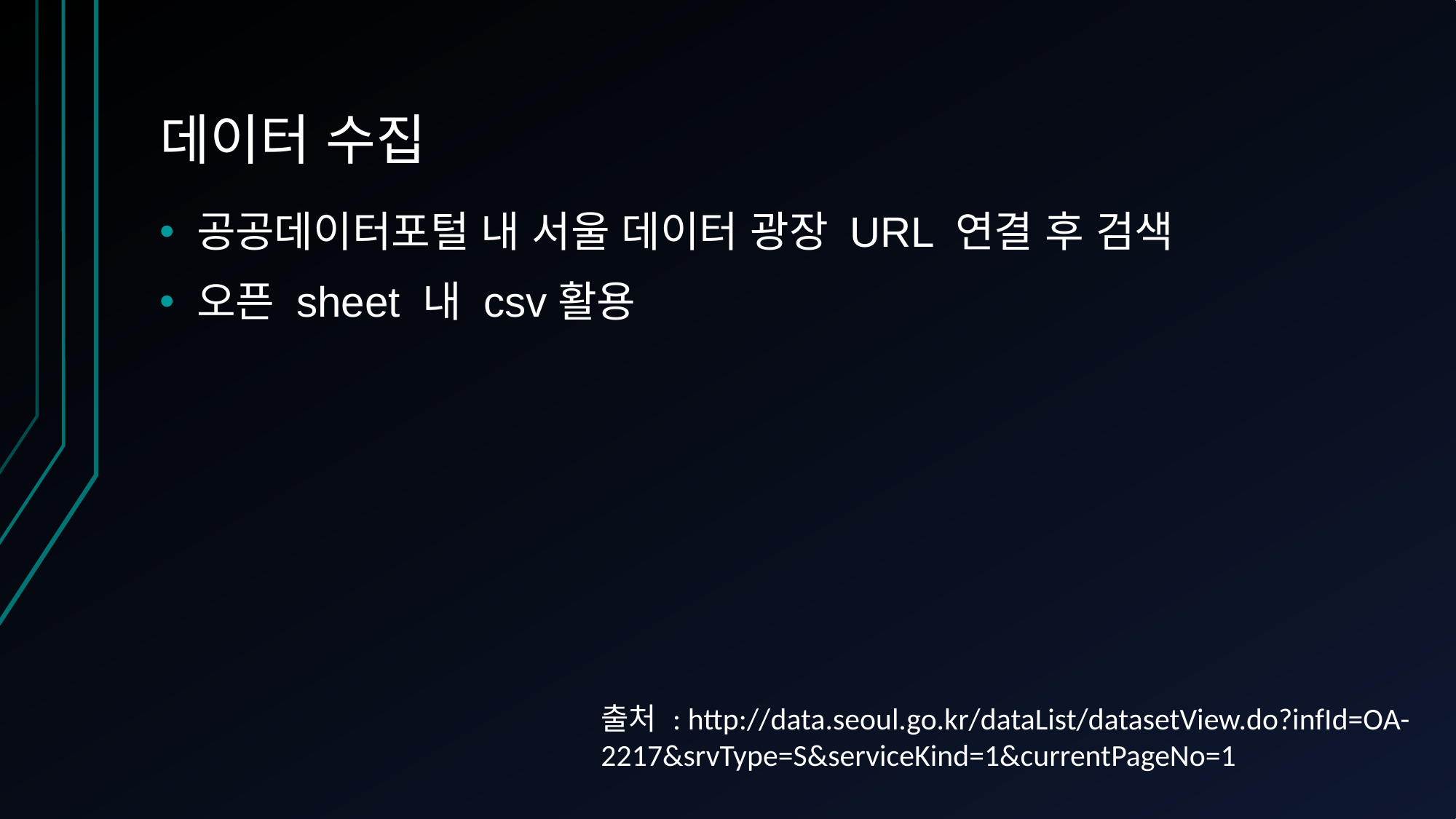

# 데이터 수집
공공데이터포털 내 서울 데이터 광장 URL 연결 후 검색
오픈 sheet 내 csv활용
출처 : http://data.seoul.go.kr/dataList/datasetView.do?infId=OA-2217&srvType=S&serviceKind=1&currentPageNo=1